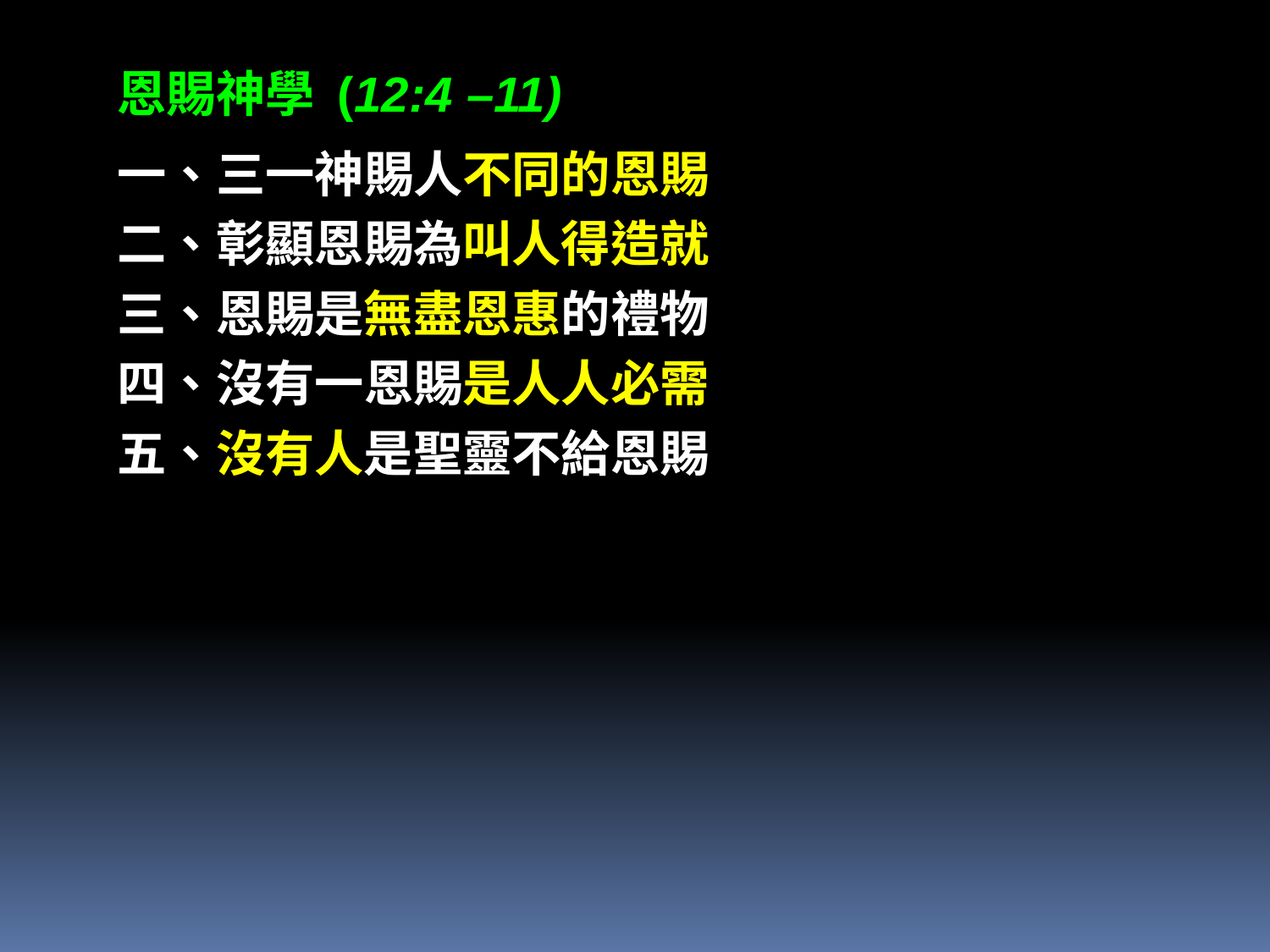

恩賜神學 (12:4 –11)
一、三一神賜人不同的恩賜
二、彰顯恩賜為叫人得造就
三、恩賜是無盡恩惠的禮物
四、沒有一恩賜是人人必需
五、沒有人是聖靈不給恩賜